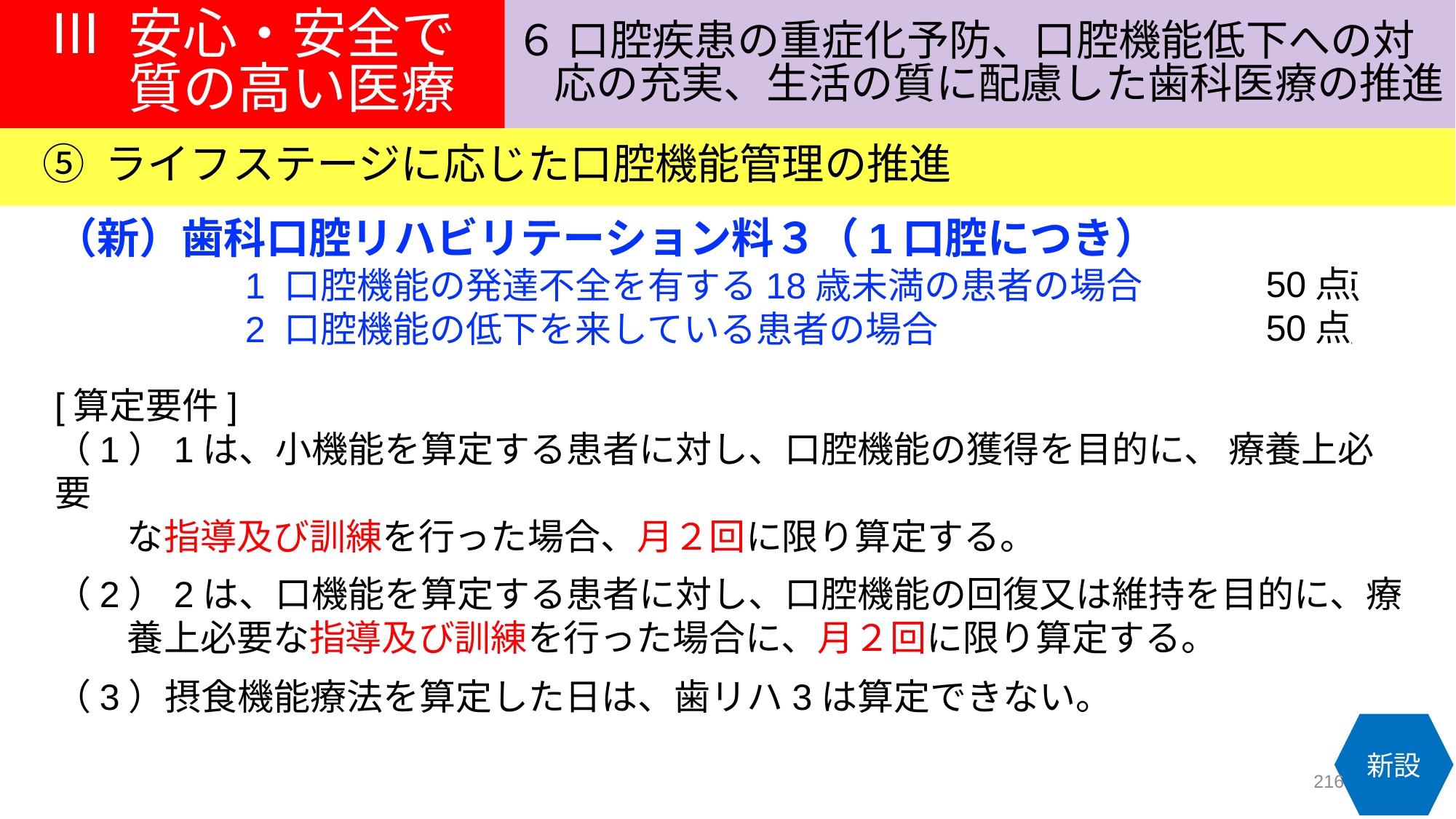

Ⅲ 安心・安全で
質の高い医療
６ 口腔疾患の重症化予防、口腔機能低下への対
応の充実、生活の質に配慮した歯科医療の推進
⑤ ライフステージに応じた口腔機能管理の推進
（新）歯科口腔リハビリテーション料３（1口腔につき）
　　　　　1 口腔機能の発達不全を有する18歳未満の患者の場合　　　●●点
　　　　　2 口腔機能の低下を来している患者の場合　　　　　　　　  ●●点

[算定要件]
（1）1は、小機能を算定する患者に対し、口腔機能の獲得を目的に、 療養上必要
　　な指導及び訓練を行った場合、月２回に限り算定する。

（2）2は、口機能を算定する患者に対し、口腔機能の回復又は維持を目的に、療
　　養上必要な指導及び訓練を行った場合に、月２回に限り算定する。

（3）摂食機能療法を算定した日は、歯リハ3は算定できない。

50点
50点

新設
216